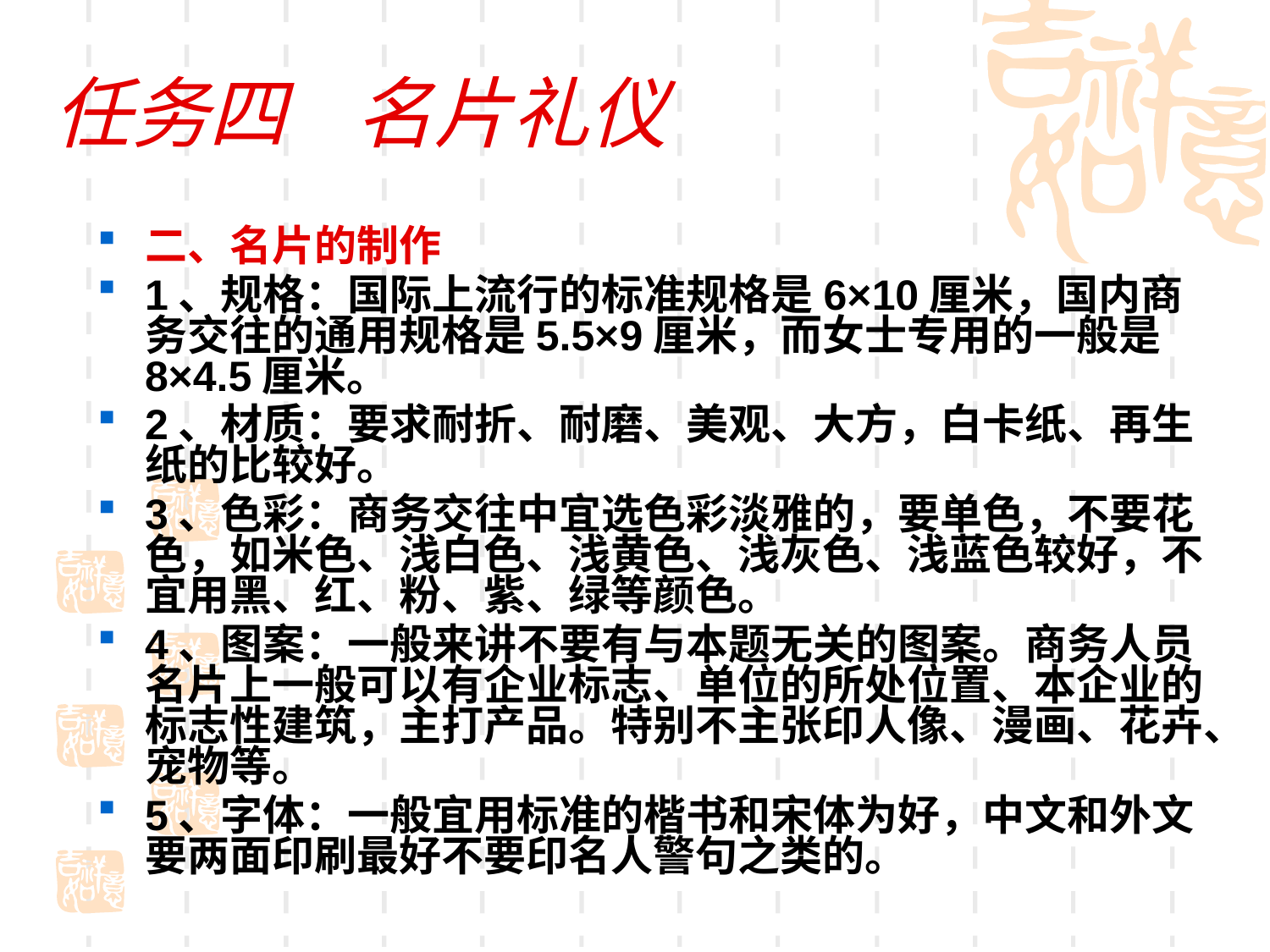

# 任务四    名片礼仪
二、名片的制作
1、规格：国际上流行的标准规格是6×10厘米，国内商务交往的通用规格是5.5×9厘米，而女士专用的一般是8×4.5厘米。
2、材质：要求耐折、耐磨、美观、大方，白卡纸、再生纸的比较好。
3、色彩：商务交往中宜选色彩淡雅的，要单色，不要花色，如米色、浅白色、浅黄色、浅灰色、浅蓝色较好，不宜用黑、红、粉、紫、绿等颜色。
4、图案：一般来讲不要有与本题无关的图案。商务人员名片上一般可以有企业标志、单位的所处位置、本企业的标志性建筑，主打产品。特别不主张印人像、漫画、花卉、宠物等。
5、字体：一般宜用标准的楷书和宋体为好，中文和外文要两面印刷最好不要印名人警句之类的。